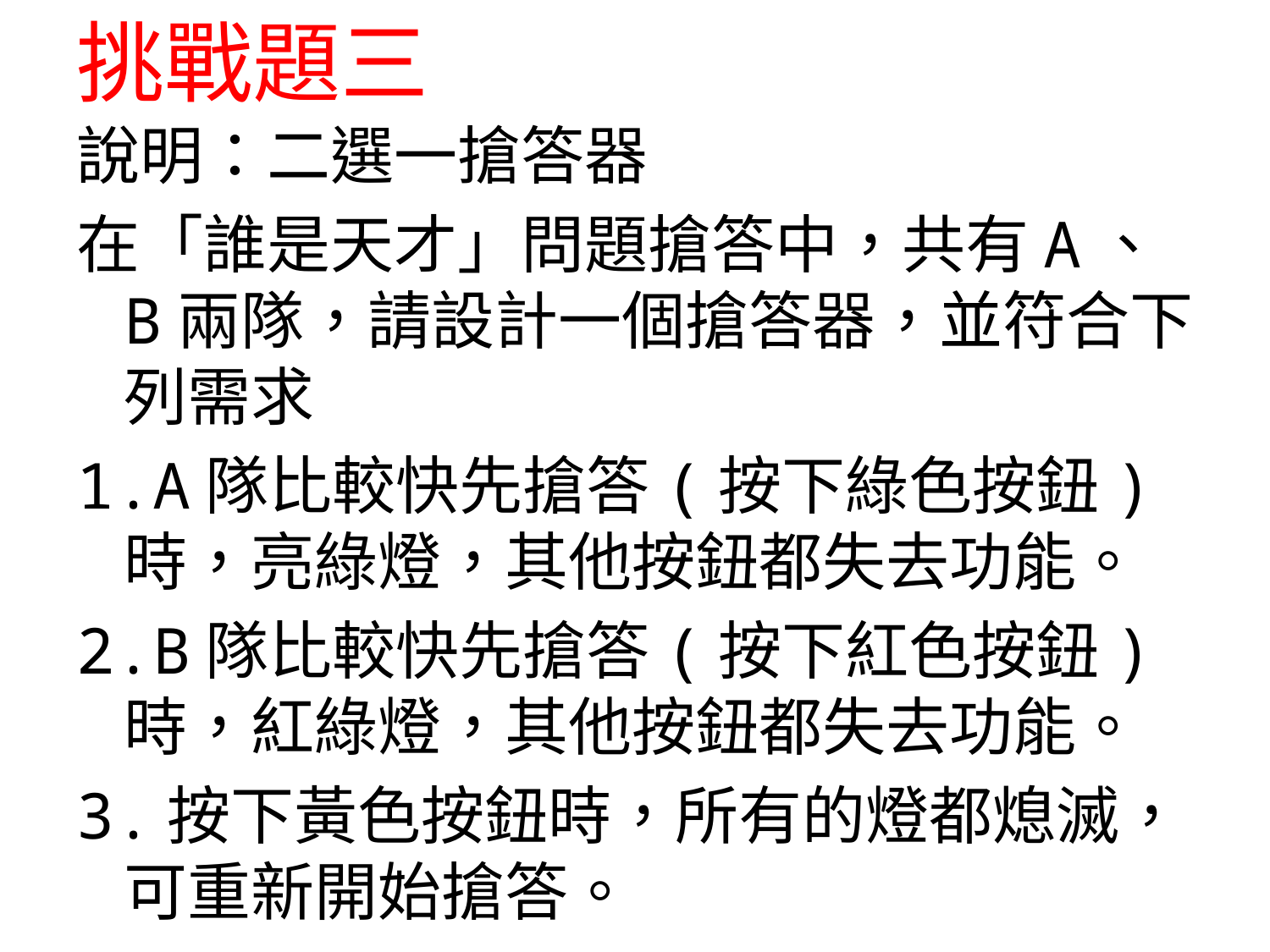

# 挑戰題三
說明：二選一搶答器
在「誰是天才」問題搶答中，共有A、B兩隊，請設計一個搶答器，並符合下列需求
1.A隊比較快先搶答(按下綠色按鈕)時，亮綠燈，其他按鈕都失去功能。
2.B隊比較快先搶答(按下紅色按鈕)時，紅綠燈，其他按鈕都失去功能。
3.按下黃色按鈕時，所有的燈都熄滅，可重新開始搶答。